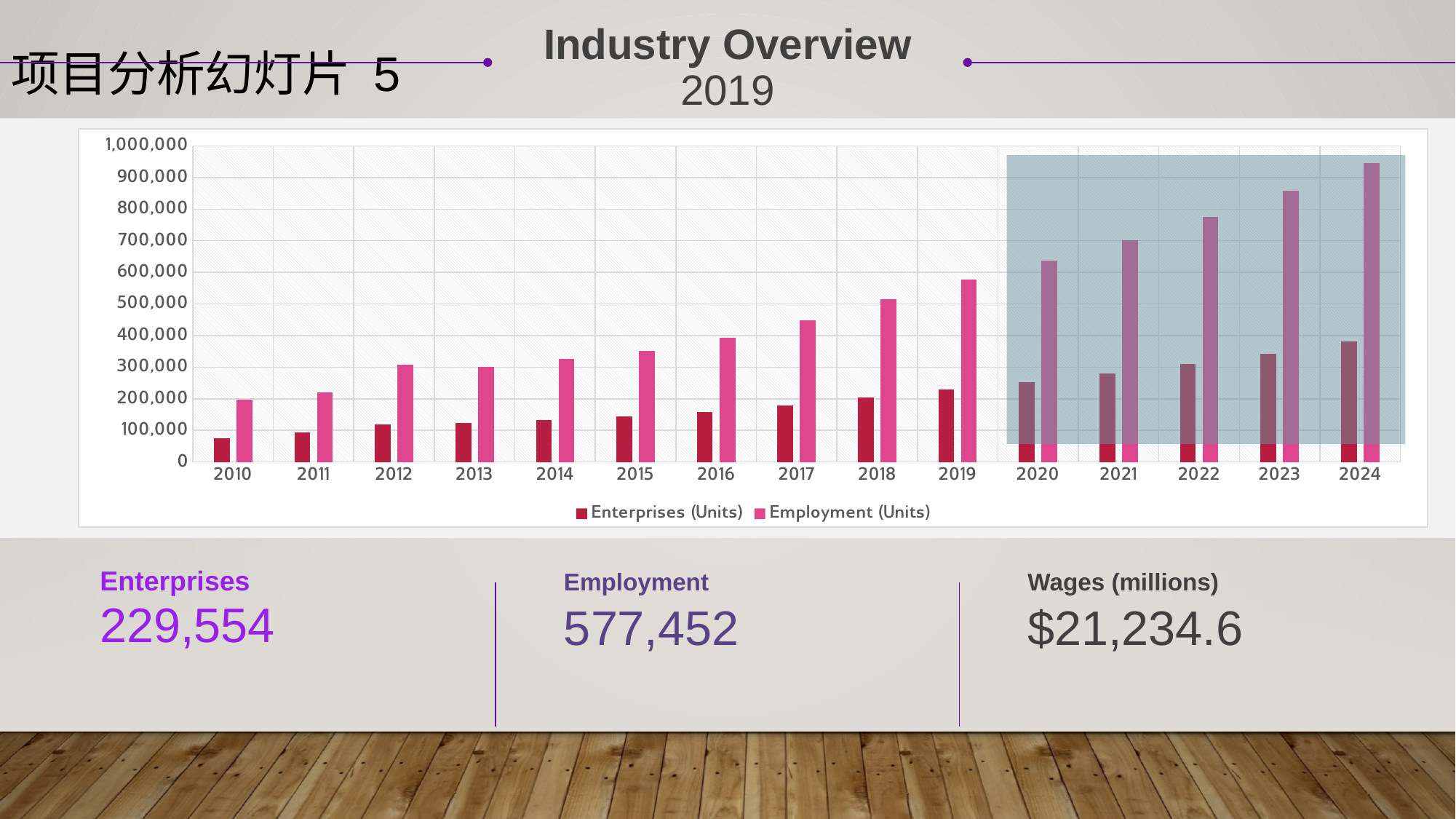

Industry Overview
2019
项目分析幻灯片 5

### Chart

| Category | Enterprises (Units) | Employment (Units) |
|---|---|---|
| 2010 | 76272.0 | 197426.0 |
| 2011 | 93028.0 | 219615.0 |
| 2012 | 118546.0 | 308454.0 |
| 2013 | 123236.0 | 301616.0 |
| 2014 | 132723.0 | 325893.0 |
| 2015 | 144671.0 | 352094.0 |
| 2016 | 158937.0 | 394152.0 |
| 2017 | 179720.0 | 449087.0 |
| 2018 | 205146.0 | 515909.0 |
| 2019 | 229554.0 | 577452.0 |
| 2020 | 252934.0 | 637038.0 |
| 2021 | 279463.0 | 702391.0 |
| 2022 | 309685.0 | 776189.0 |
| 2023 | 343518.0 | 857760.0 |
| 2024 | 381227.0 | 946936.0 |
Enterprises
Employment
Wages (millions)
229,554
577,452
$21,234.6